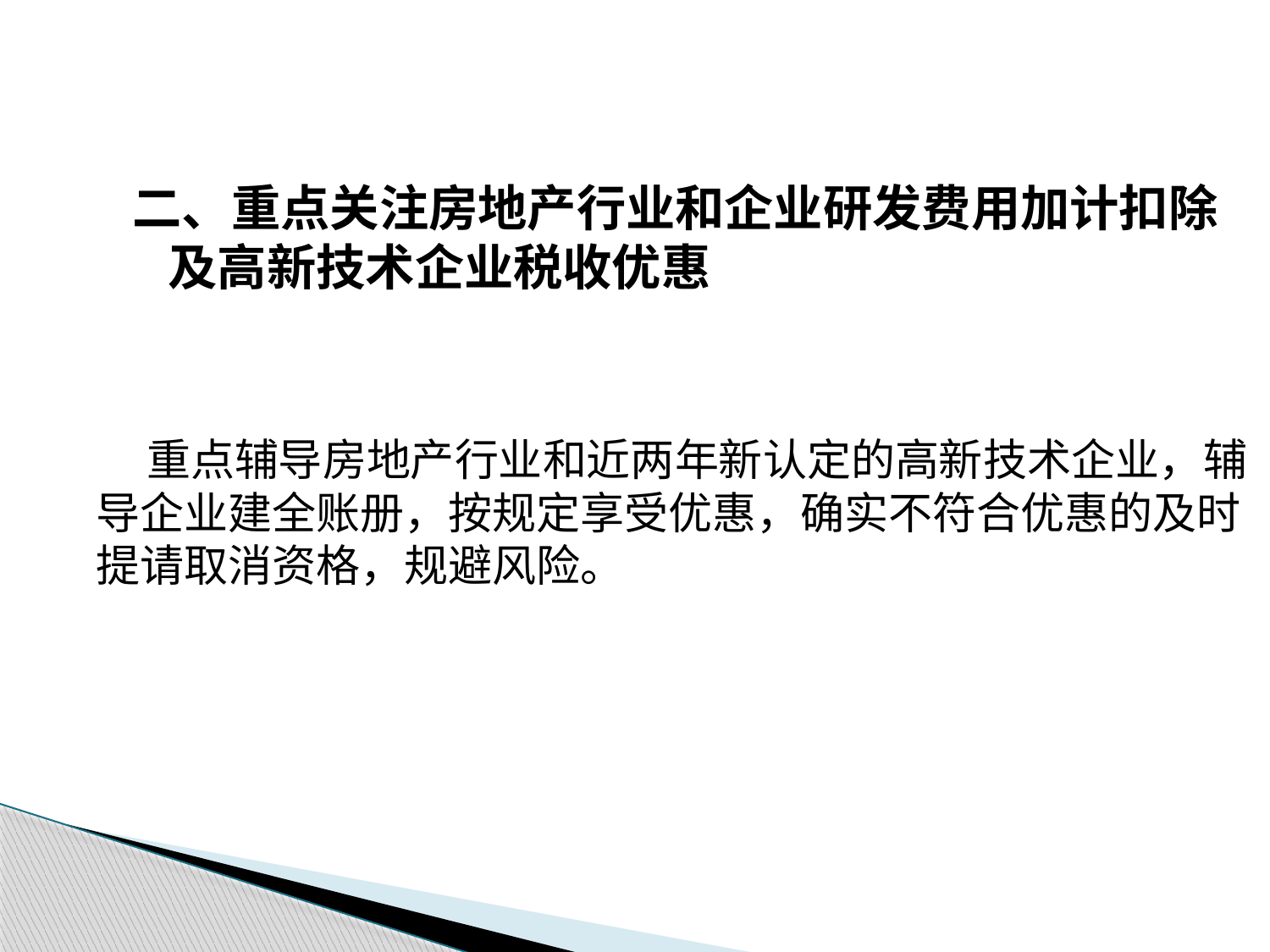

# 二、重点关注房地产行业和企业研发费用加计扣除及高新技术企业税收优惠

    重点辅导房地产行业和近两年新认定的高新技术企业，辅导企业建全账册，按规定享受优惠，确实不符合优惠的及时提请取消资格，规避风险。